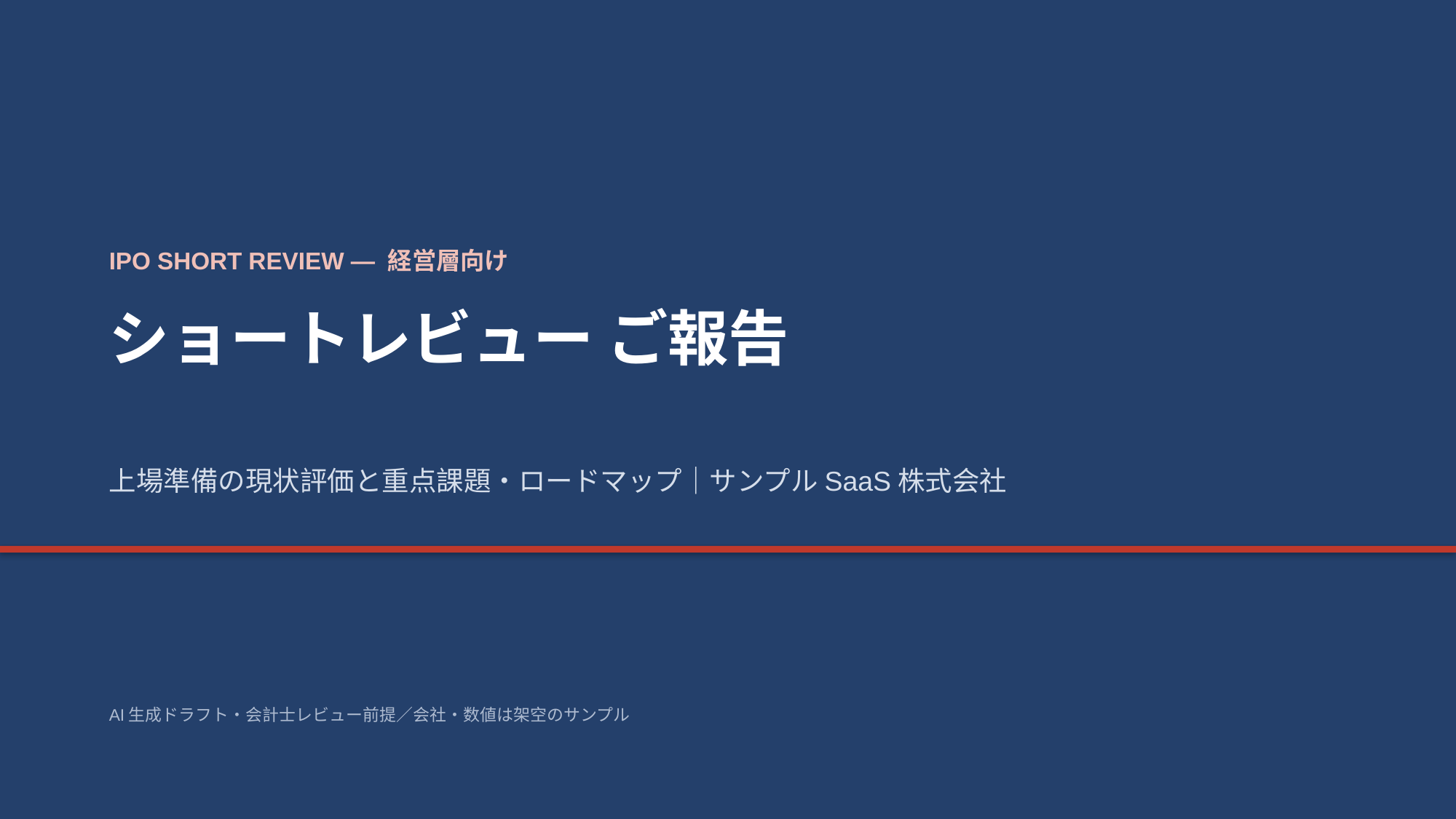

IPO SHORT REVIEW — 経営層向け
ショートレビュー ご報告
上場準備の現状評価と重点課題・ロードマップ｜サンプルSaaS株式会社

AI生成ドラフト・会計士レビュー前提／会社・数値は架空のサンプル